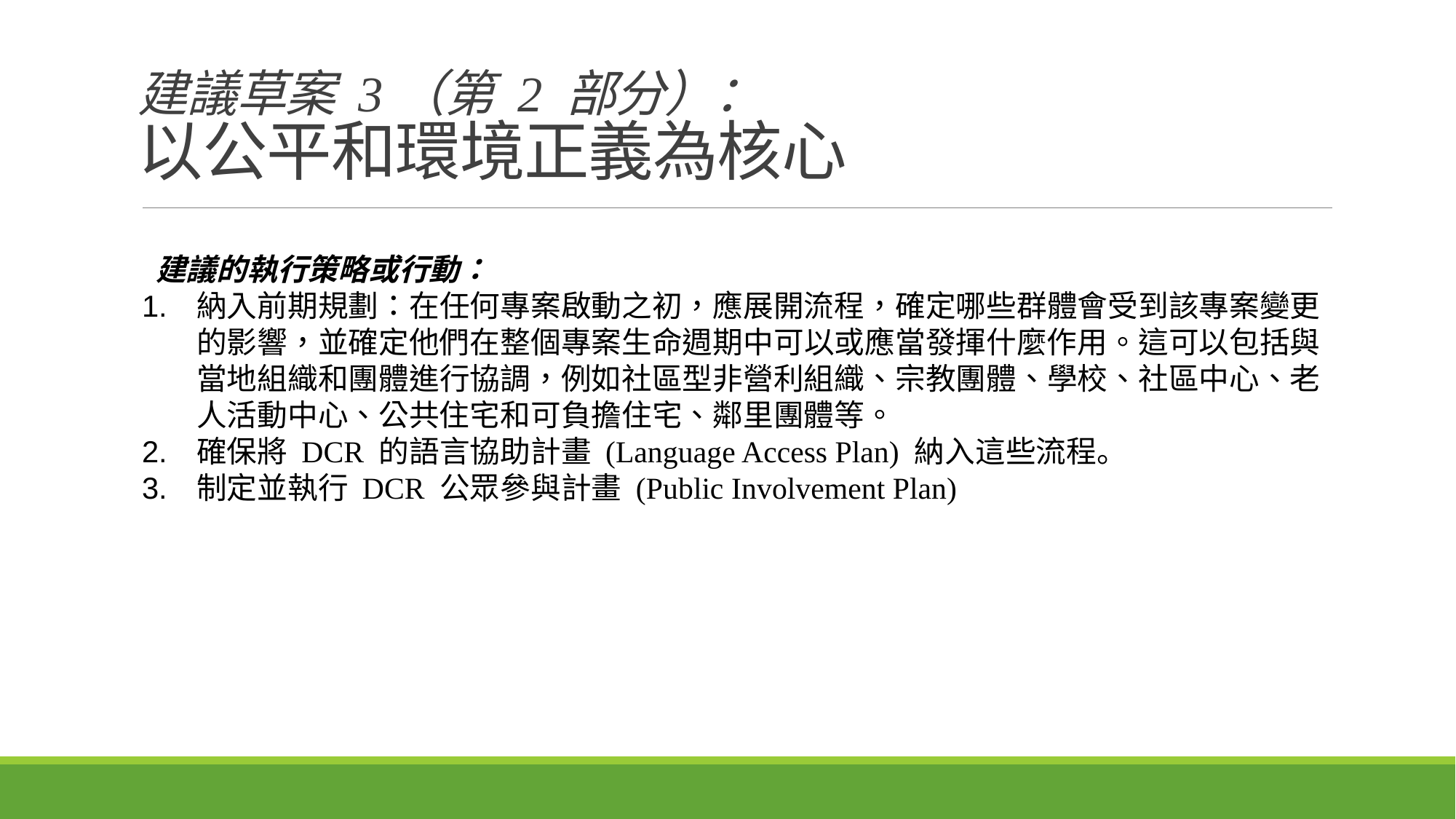

建議草案 3（第 2 部分）：
以公平和環境正義為核心
 建議的執行策略或行動：
納入前期規劃：在任何專案啟動之初，應展開流程，確定哪些群體會受到該專案變更的影響，並確定他們在整個專案生命週期中可以或應當發揮什麼作用。這可以包括與當地組織和團體進行協調，例如社區型非營利組織、宗教團體、學校、社區中心、老人活動中心、公共住宅和可負擔住宅、鄰里團體等。
確保將 DCR 的語言協助計畫 (Language Access Plan) 納入這些流程。
制定並執行 DCR 公眾參與計畫 (Public Involvement Plan)